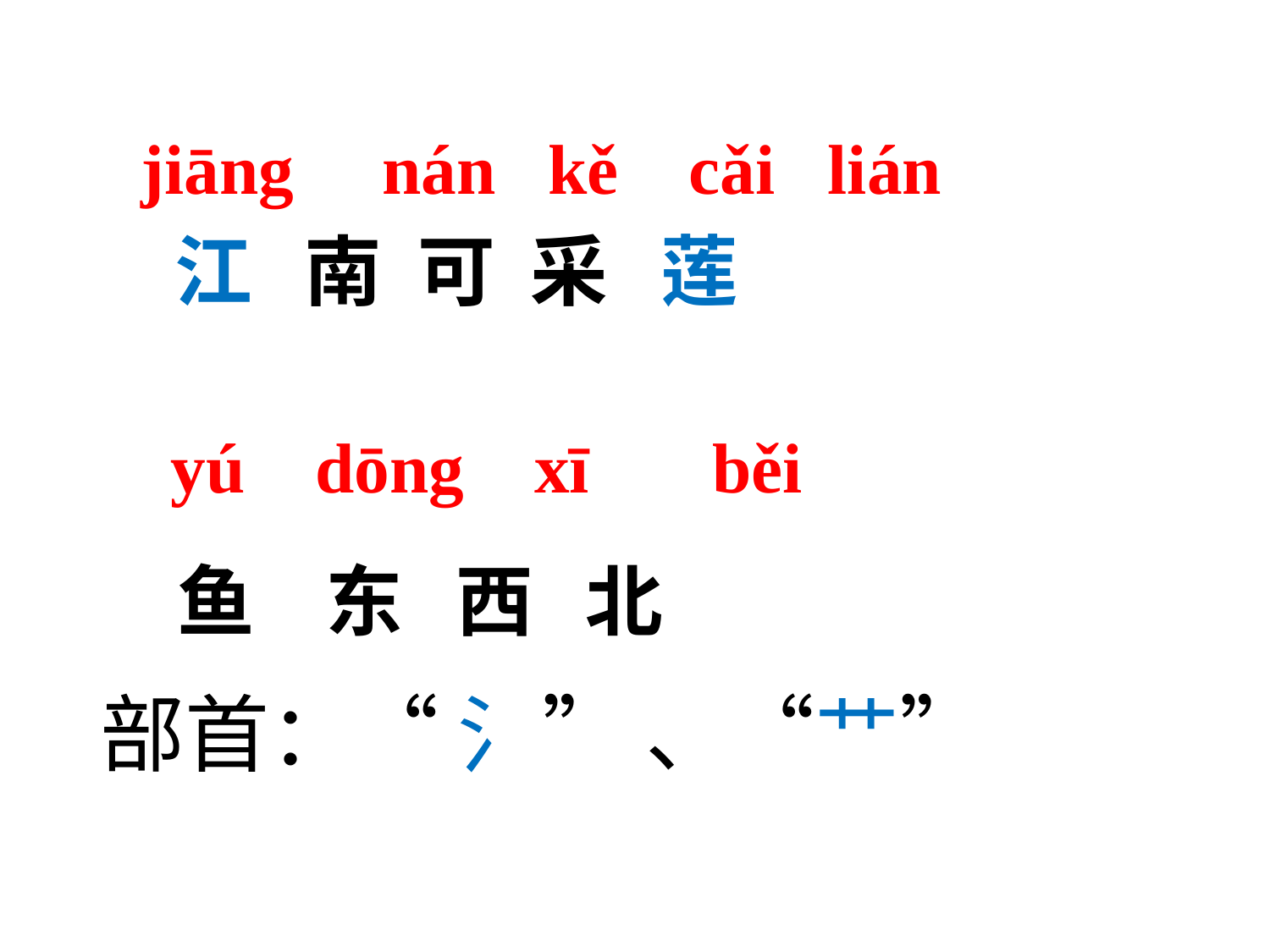

jiāng     nán   kě    cǎi   lián
         yú    dōng    xī       běi

江   南  可  采   莲
鱼    东   西   北
部首：“ 氵” 、“艹”
绿色圃中小学教育网http://www.lspjy.com  绿色圃中学资源网http://cz.lspjy.com